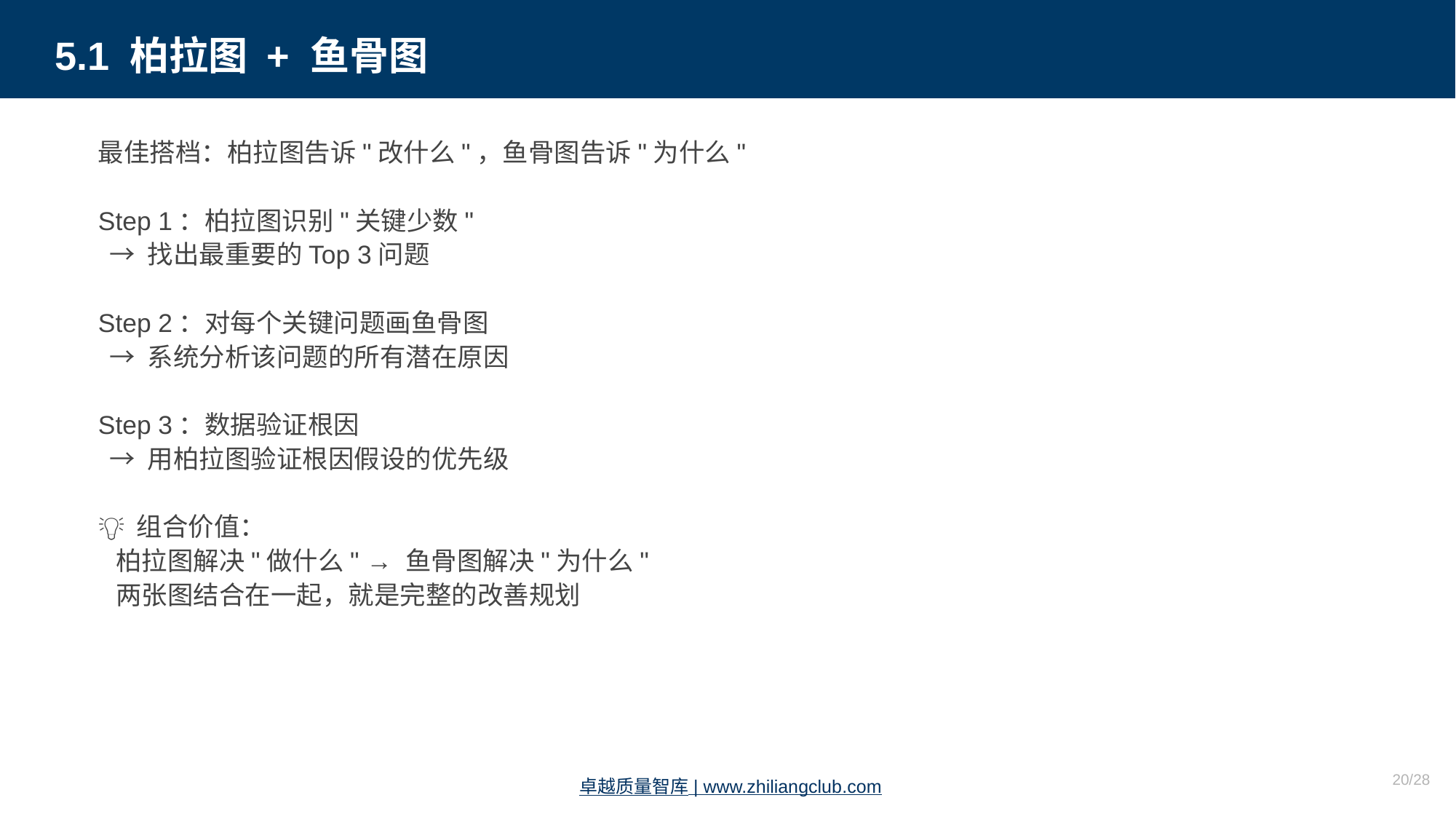

5.1 柏拉图 + 鱼骨图
最佳搭档：柏拉图告诉"改什么"，鱼骨图告诉"为什么"

Step 1：柏拉图识别"关键少数"
  → 找出最重要的Top 3问题

Step 2：对每个关键问题画鱼骨图
  → 系统分析该问题的所有潜在原因

Step 3：数据验证根因
  → 用柏拉图验证根因假设的优先级

💡 组合价值：
  柏拉图解决"做什么" → 鱼骨图解决"为什么"
  两张图结合在一起，就是完整的改善规划
20/28